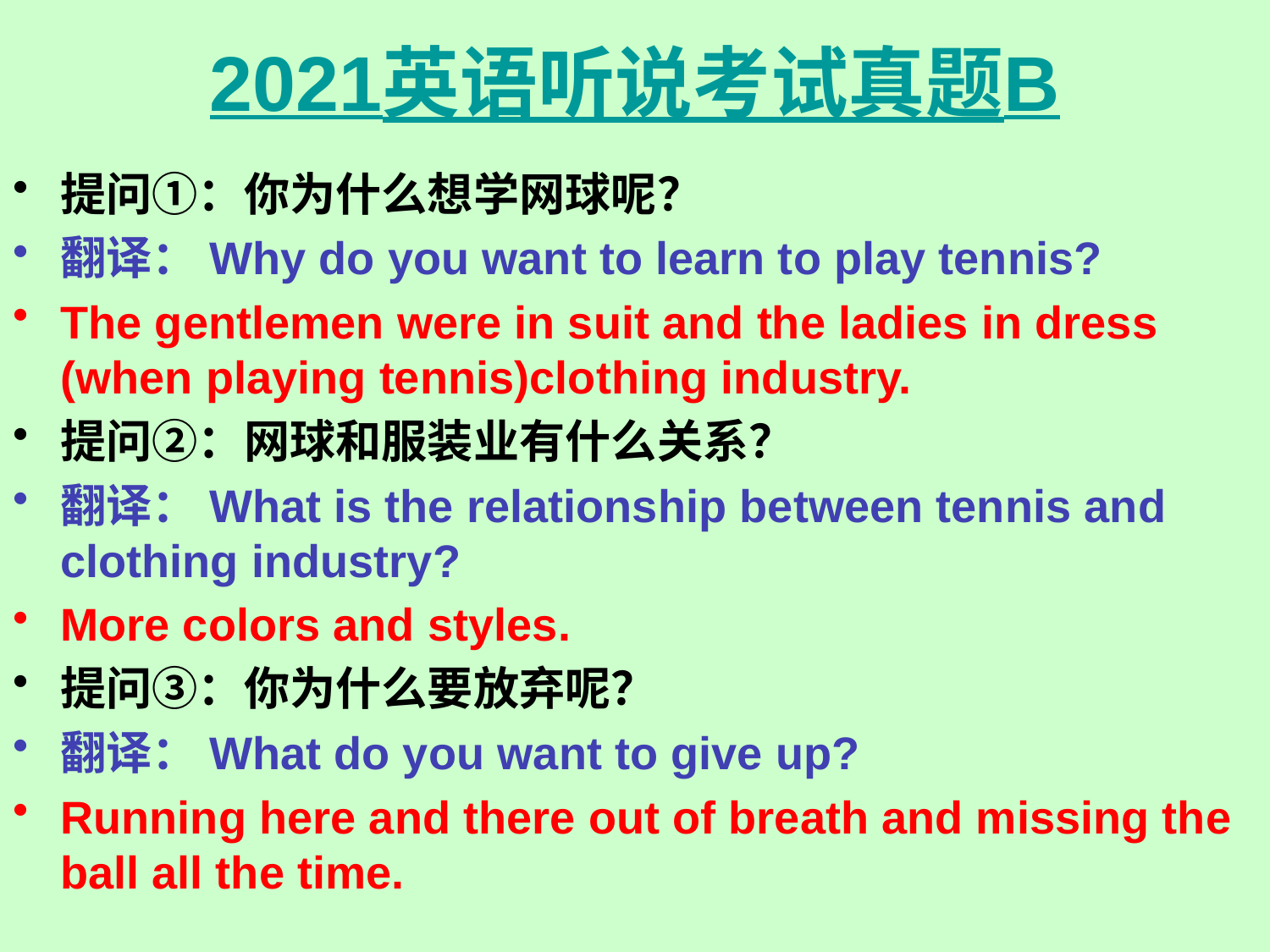

# 2021英语听说考试真题B
提问①：你为什么想学网球呢？
翻译：Why do you want to learn to play tennis?
The gentlemen were in suit and the ladies in dress (when playing tennis)clothing industry.
提问②：网球和服装业有什么关系？
翻译：What is the relationship between tennis and clothing industry?
More colors and styles.
提问③：你为什么要放弃呢？
翻译：What do you want to give up?
Running here and there out of breath and missing the ball all the time.